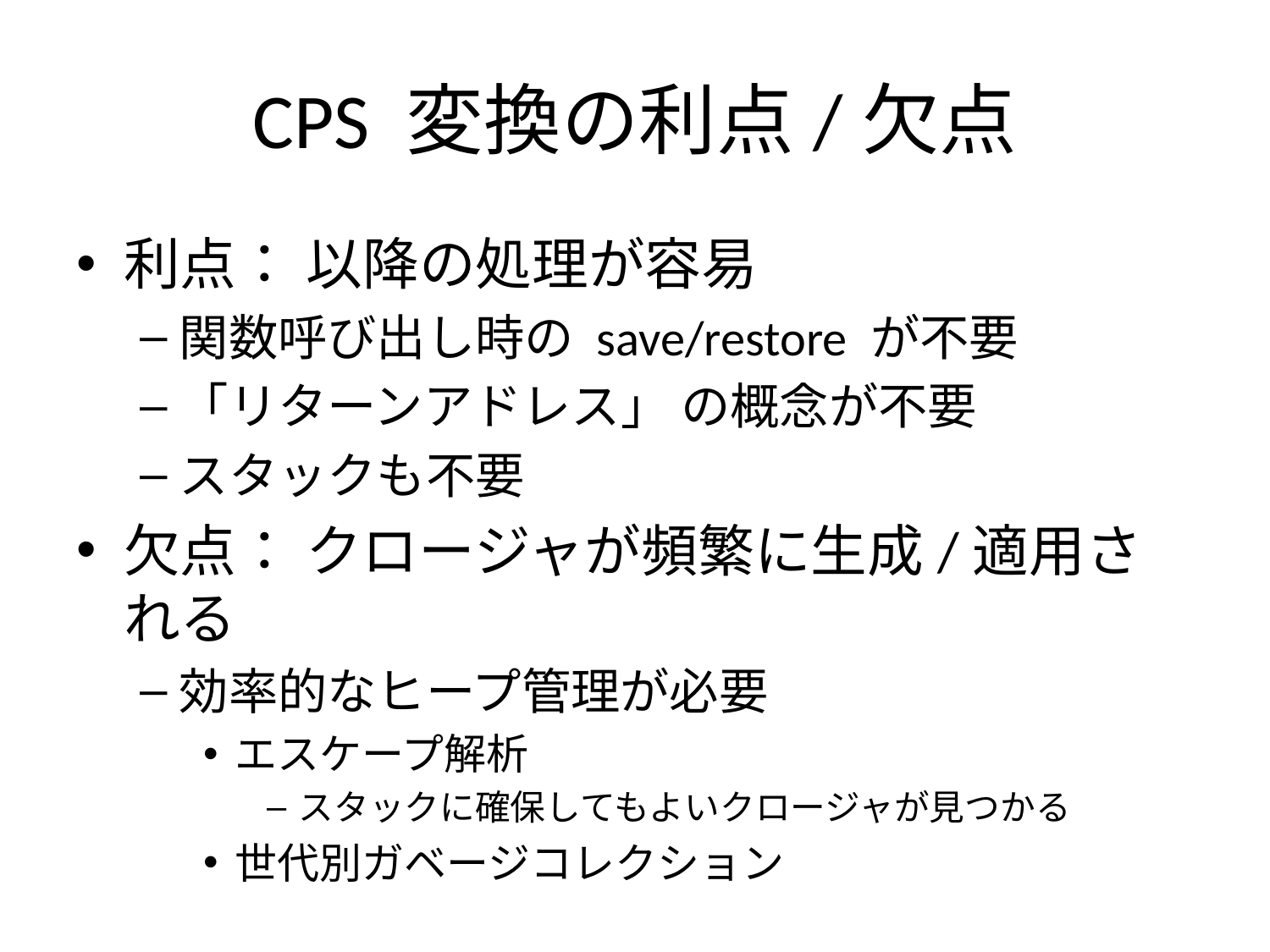

# CPS 変換の利点/欠点
利点： 以降の処理が容易
関数呼び出し時の save/restore が不要
「リターンアドレス」 の概念が不要
スタックも不要
欠点： クロージャが頻繁に生成/適用される
効率的なヒープ管理が必要
エスケープ解析
スタックに確保してもよいクロージャが見つかる
世代別ガベージコレクション